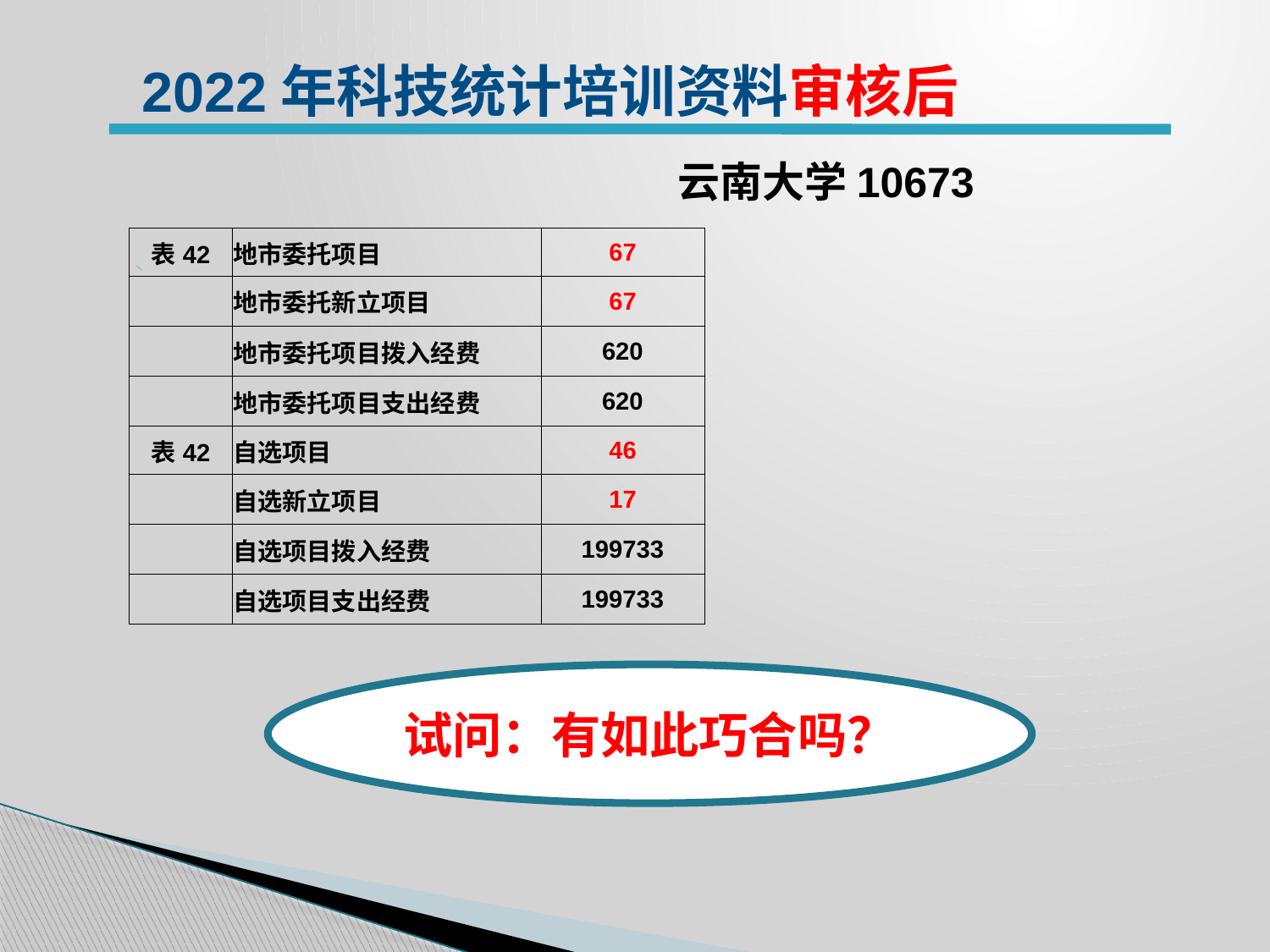

2022年科技统计培训资料审核后
云南大学10673
| 表42 | 地市委托项目 | 67 |
| --- | --- | --- |
|  | 地市委托新立项目 | 67 |
|  | 地市委托项目拨入经费 | 620 |
|  | 地市委托项目支出经费 | 620 |
| 表42 | 自选项目 | 46 |
|  | 自选新立项目 | 17 |
|  | 自选项目拨入经费 | 199733 |
|  | 自选项目支出经费 | 199733 |
试问：有如此巧合吗？